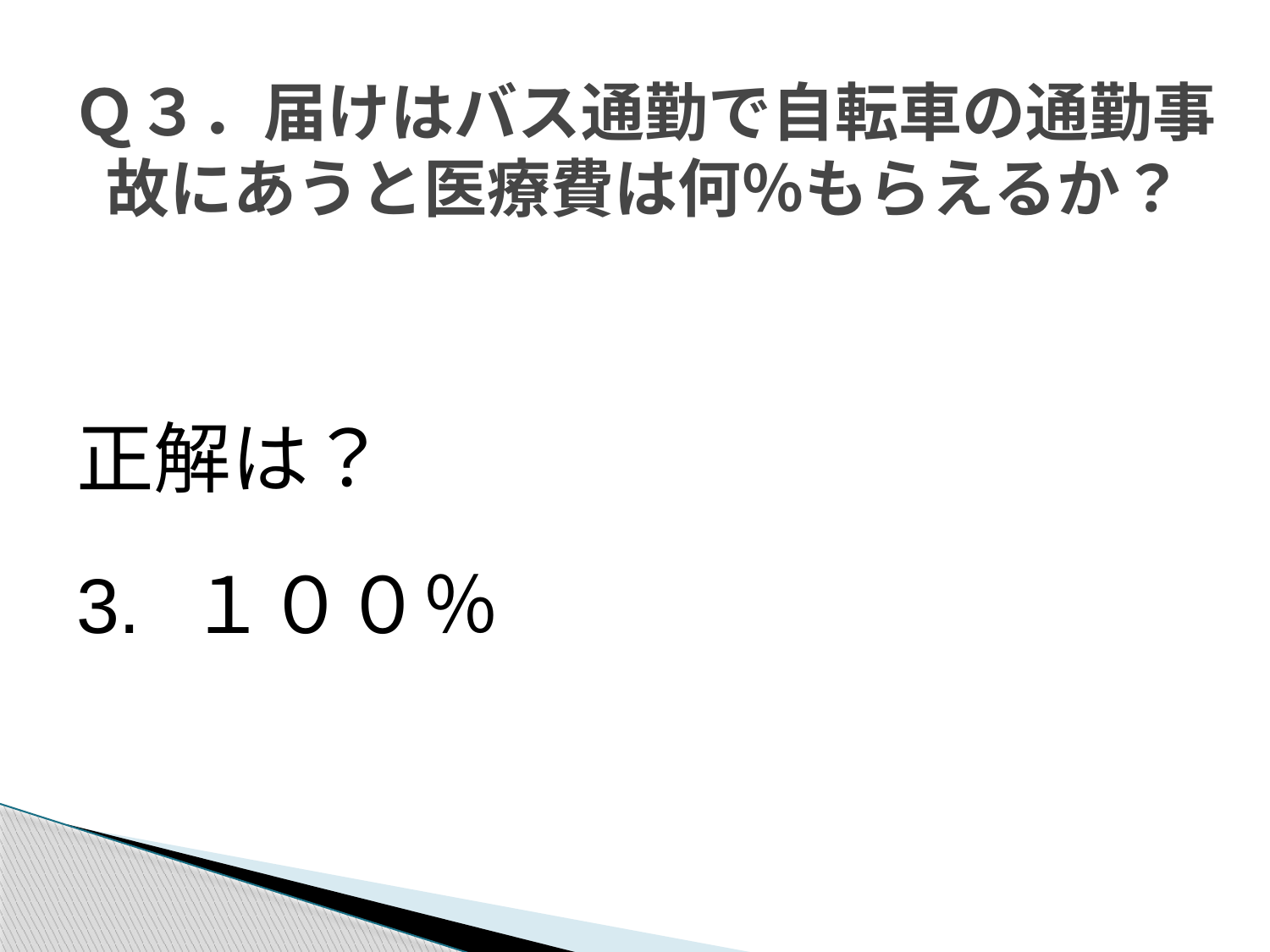

# Ｑ３．届けはバス通勤で自転車の通勤事故にあうと医療費は何％もらえるか？
正解は？
１００％